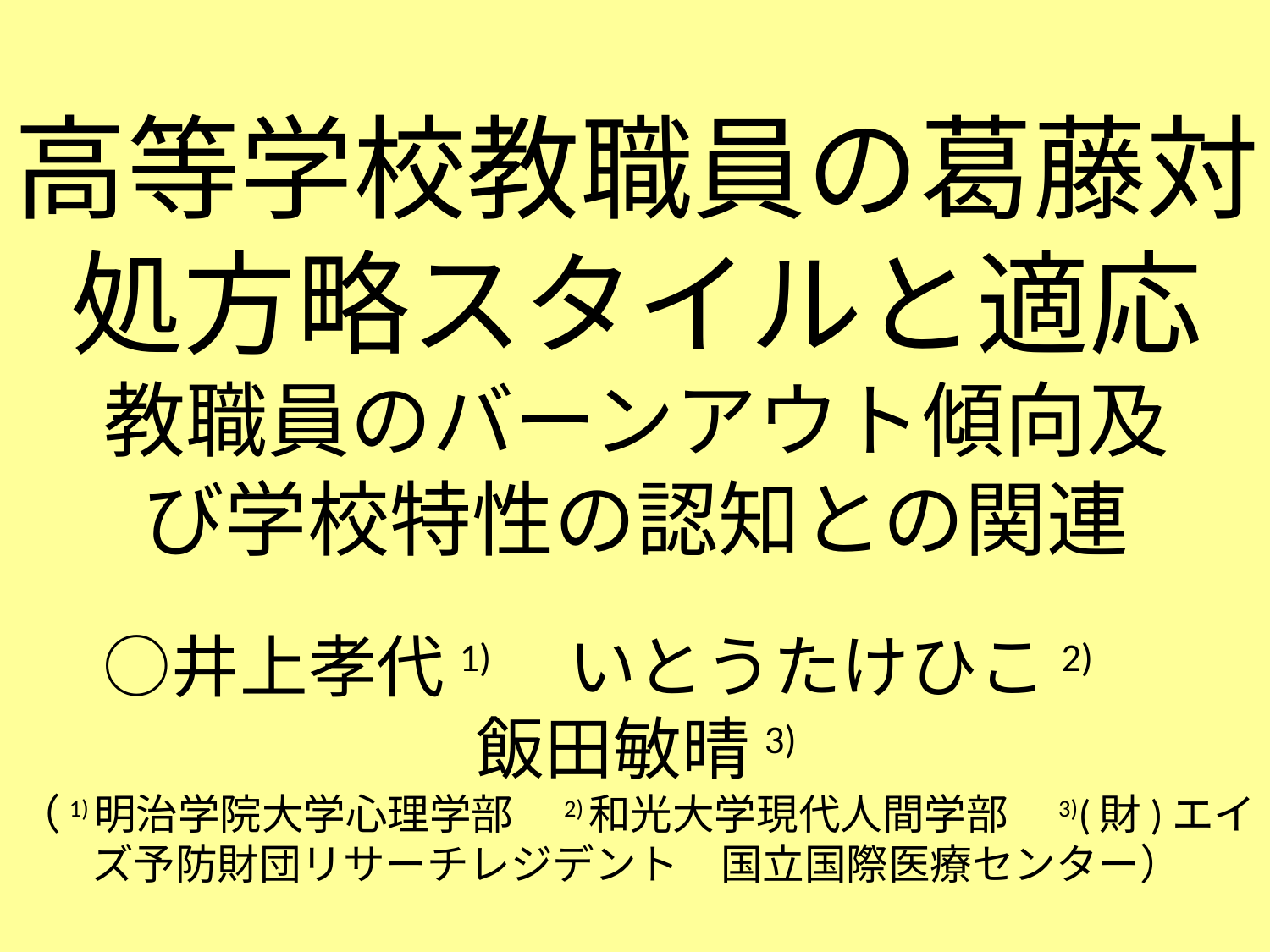

# 高等学校教職員の葛藤対処方略スタイルと適応 教職員のバーンアウト傾向及 び学校特性の認知との関連 ○井上孝代1)　いとうたけひこ2)　 飯田敏晴3) （1)明治学院大学心理学部　2)和光大学現代人間学部　3)(財)エイズ予防財団リサーチレジデント　国立国際医療センター）